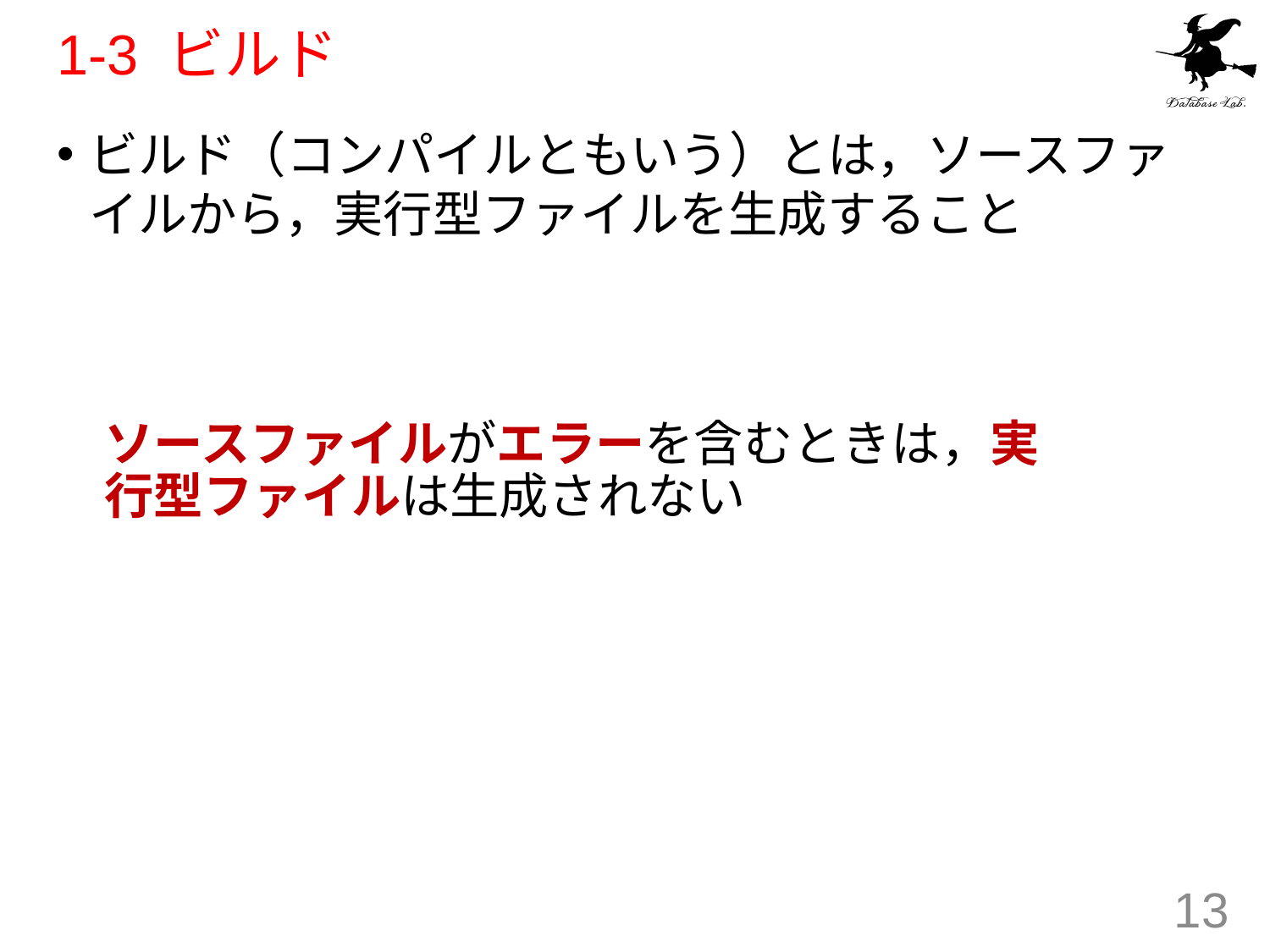

# 1-3 ビルド
ビルド（コンパイルともいう）とは，ソースファイルから，実行型ファイルを生成すること
ソースファイルがエラーを含むときは，実行型ファイルは生成されない
13